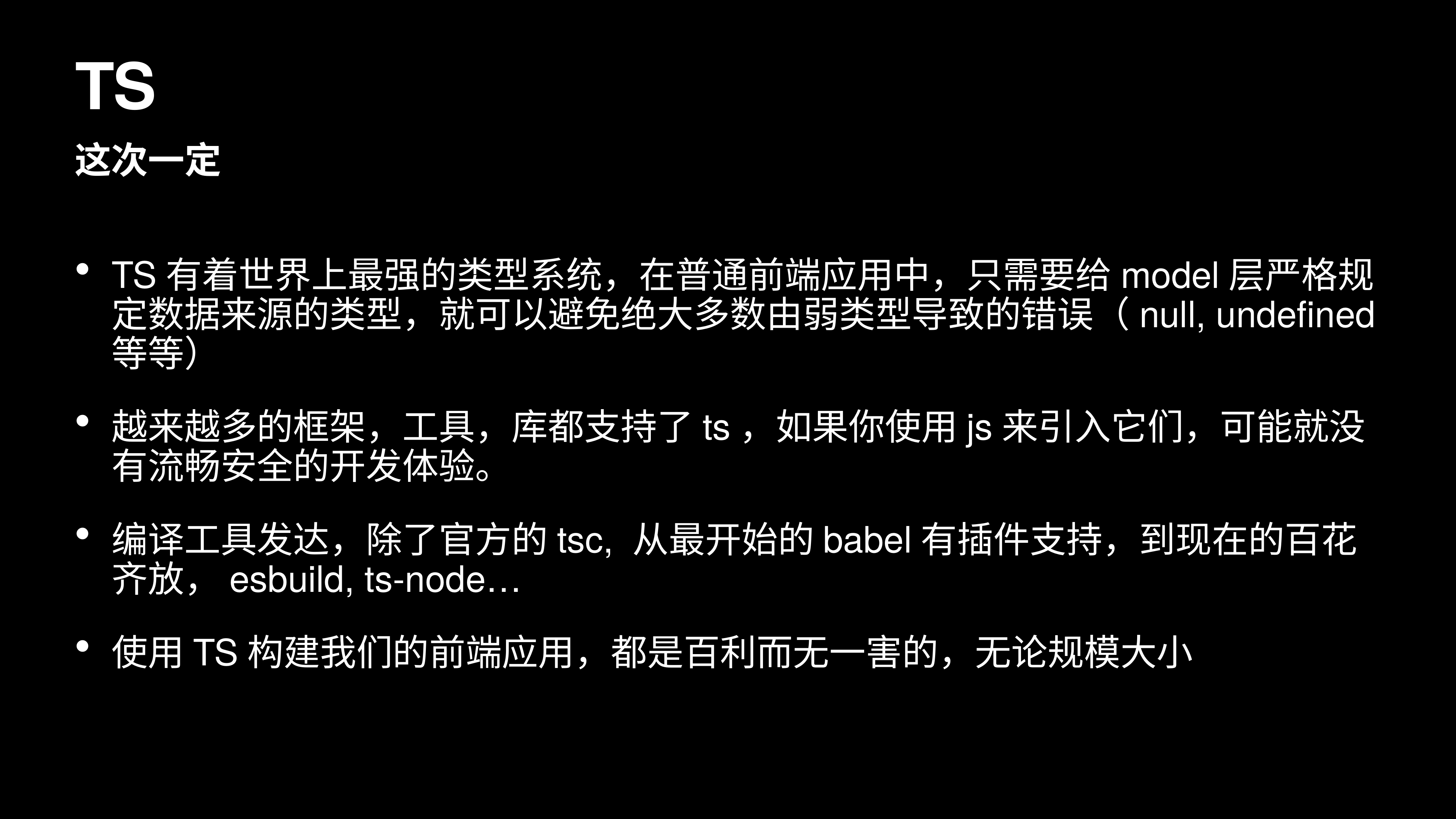

# TS
这次一定
TS有着世界上最强的类型系统，在普通前端应用中，只需要给model层严格规定数据来源的类型，就可以避免绝大多数由弱类型导致的错误（null, undefined等等）
越来越多的框架，工具，库都支持了ts，如果你使用js来引入它们，可能就没有流畅安全的开发体验。
编译工具发达，除了官方的tsc, 从最开始的babel有插件支持，到现在的百花齐放，esbuild, ts-node…
使用TS构建我们的前端应用，都是百利而无一害的，无论规模大小